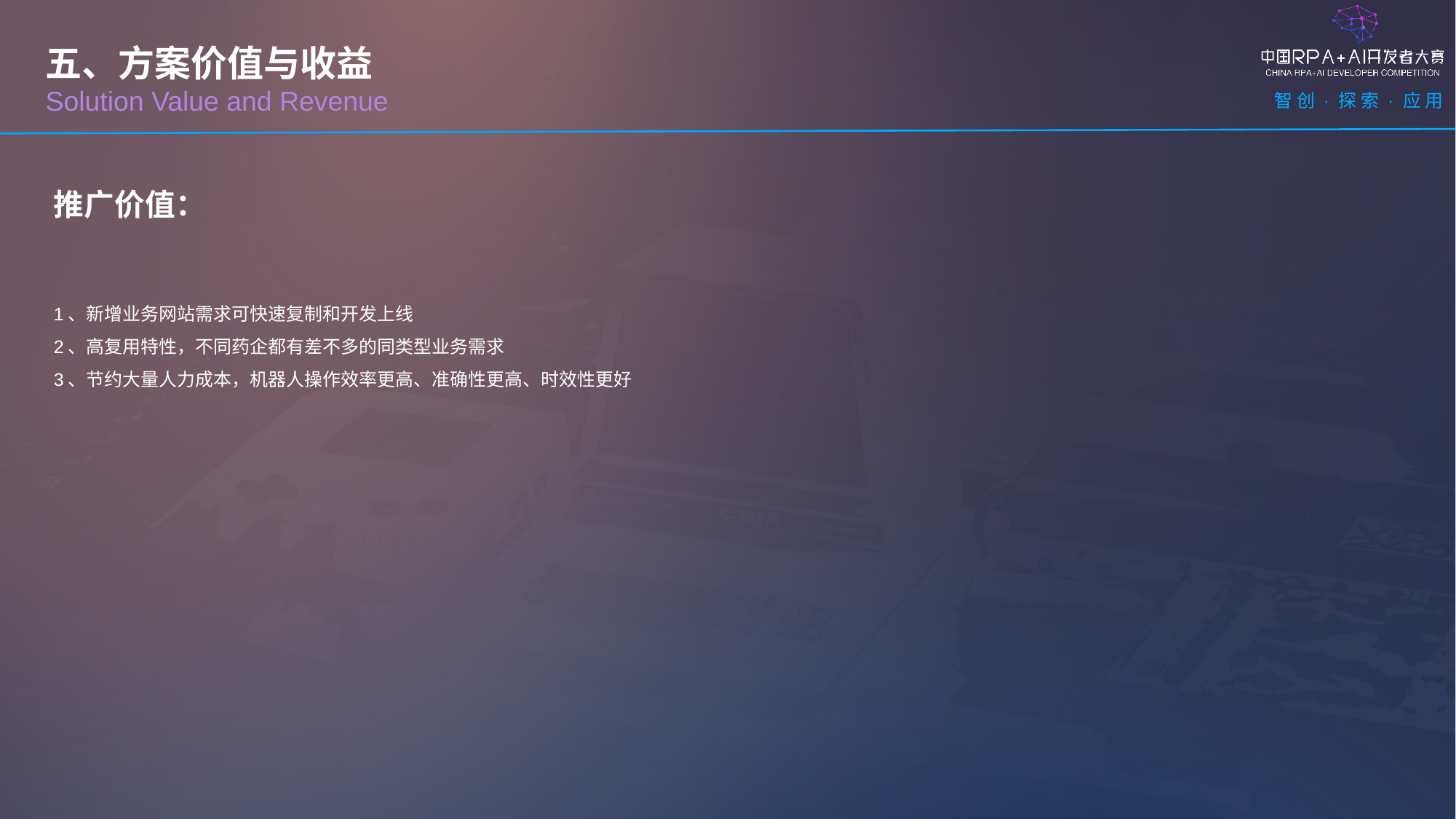

五、方案价值与收益
Solution Value and Revenue
推广价值：
1、新增业务网站需求可快速复制和开发上线
2、高复用特性，不同药企都有差不多的同类型业务需求
3、节约大量人力成本，机器人操作效率更高、准确性更高、时效性更好